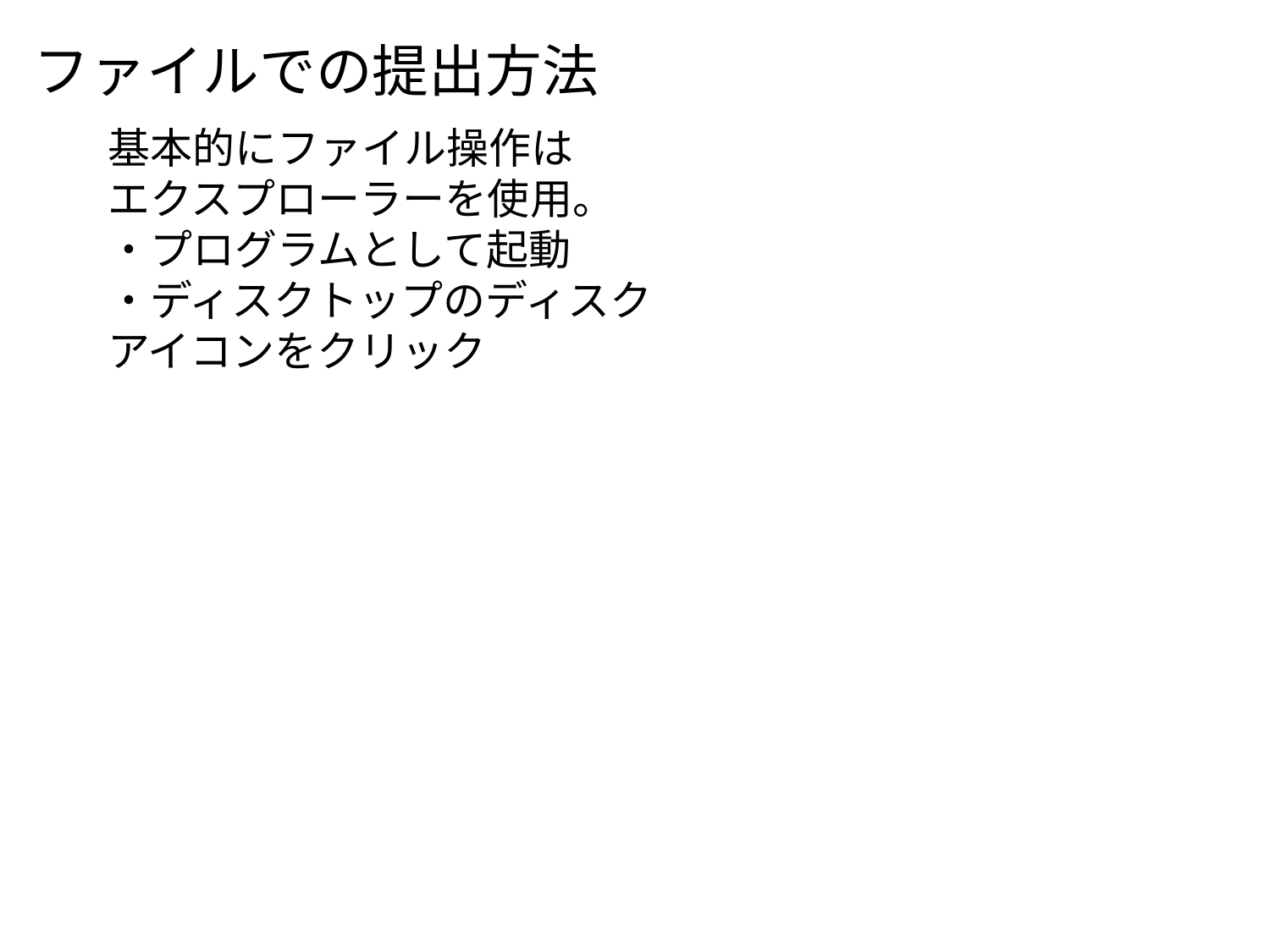

ファイルでの提出方法
基本的にファイル操作は
エクスプローラーを使用。
・プログラムとして起動
・ディスクトップのディスクアイコンをクリック